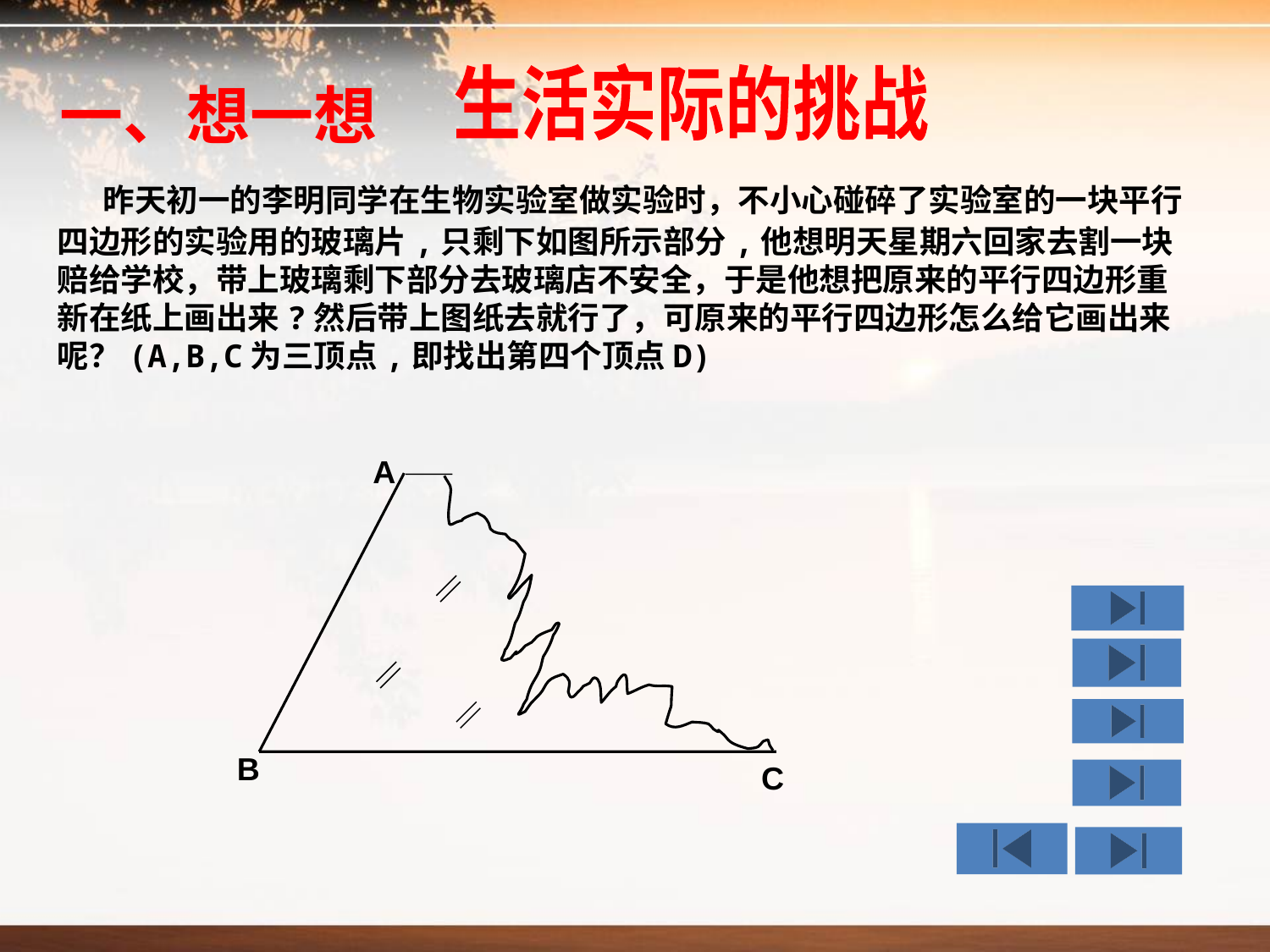

生活实际的挑战
一、想一想
   昨天初一的李明同学在生物实验室做实验时，不小心碰碎了实验室的一块平行四边形的实验用的玻璃片,只剩下如图所示部分,他想明天星期六回家去割一块赔给学校，带上玻璃剩下部分去玻璃店不安全，于是他想把原来的平行四边形重新在纸上画出来?然后带上图纸去就行了，可原来的平行四边形怎么给它画出来呢？(A,B,C为三顶点,即找出第四个顶点D)
A

B

C